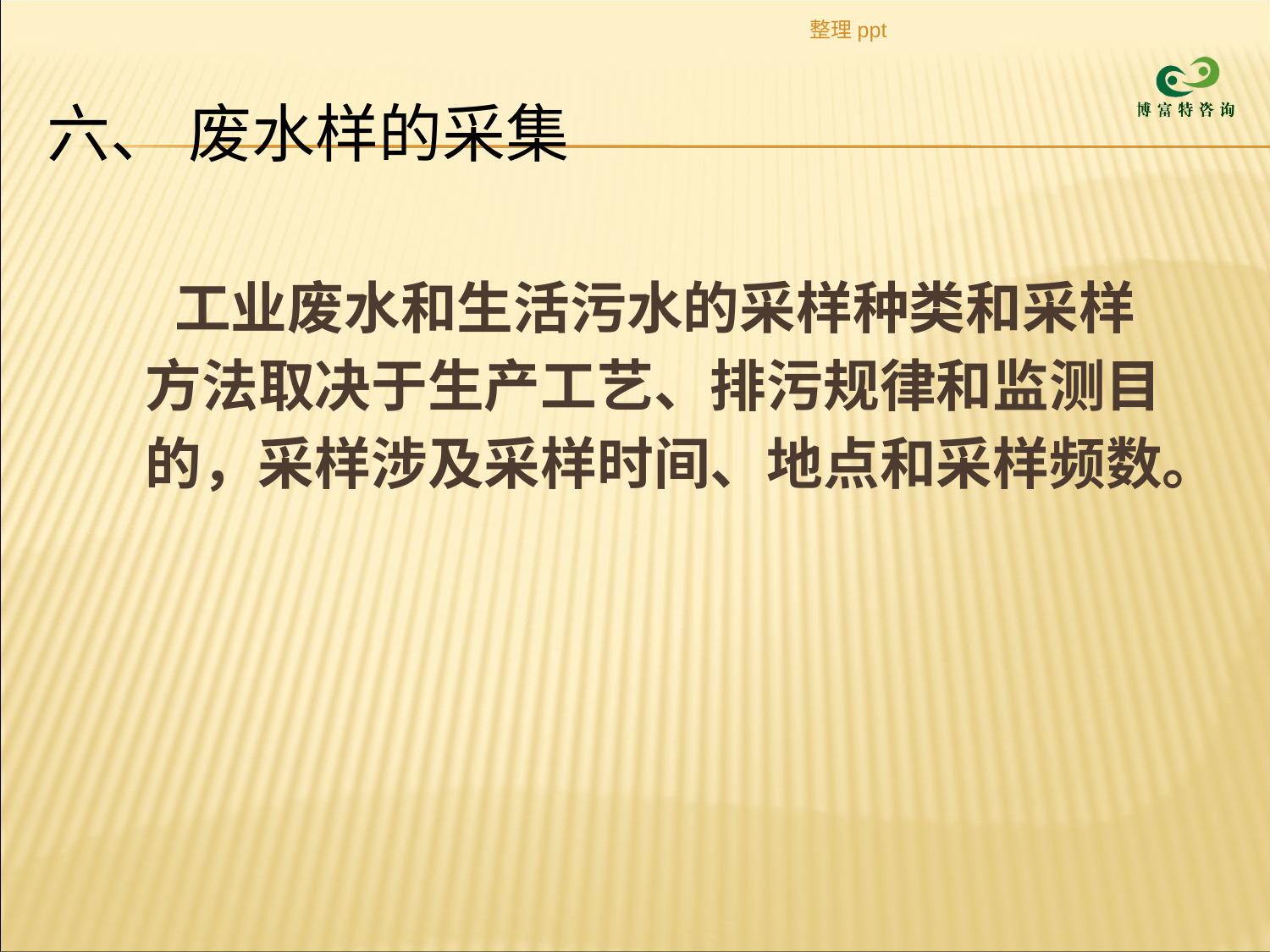

整理ppt
六、 废水样的采集
     工业废水和生活污水的采样种类和采样方法取决于生产工艺、排污规律和监测目的，采样涉及采样时间、地点和采样频数。
55